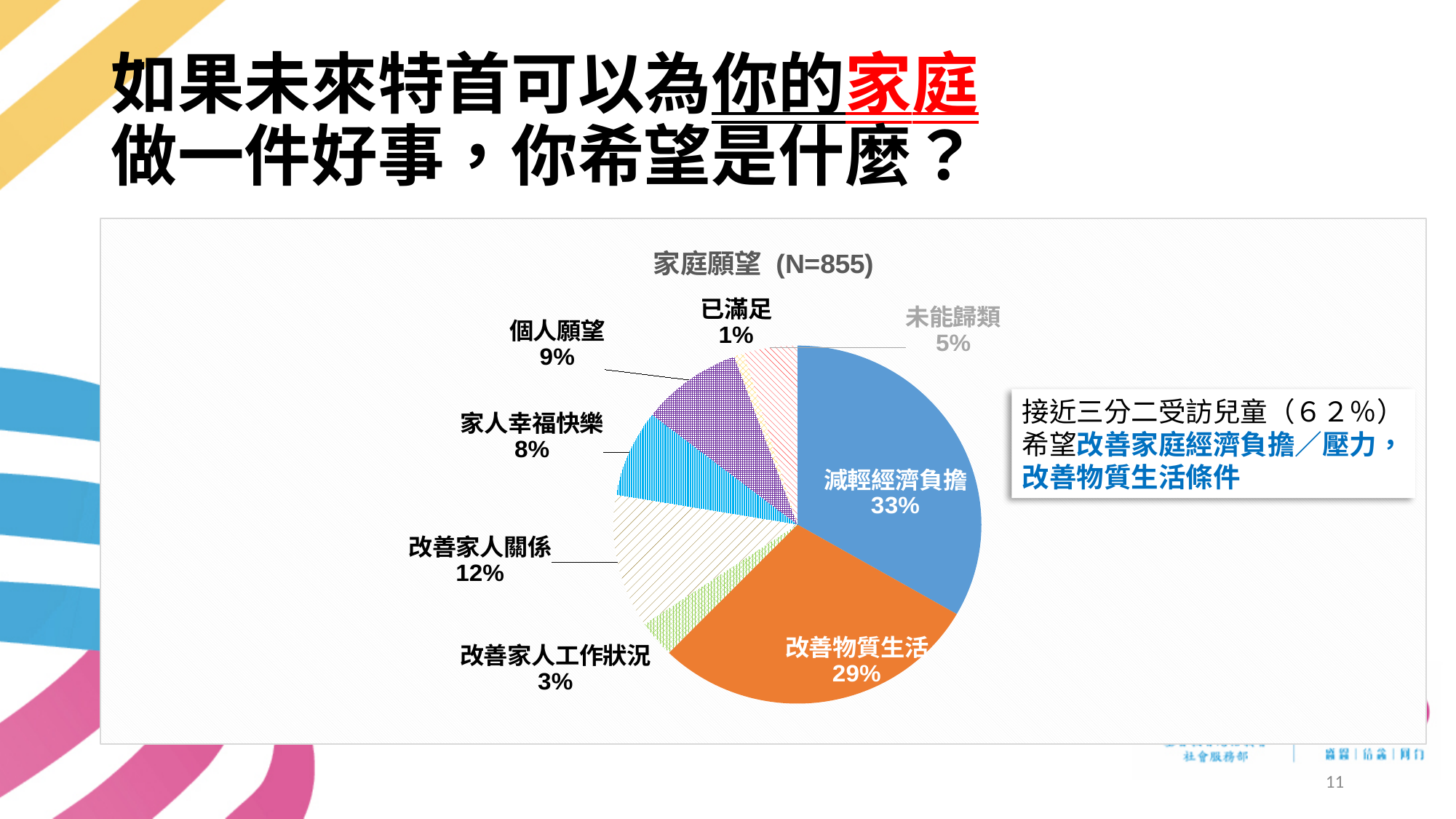

# 如果未來特首可以為你的家庭 做一件好事，你希望是什麼？

### Chart: 家庭願望 (N=855)

| Category |  |  |
|---|---|---|
| 減輕經濟負擔 | 191.0 | 133.0 |
| 改善物質生活 | 166.0 | 69.0 |
| 改善家人工作狀況 | 19.0 | 16.0 |
| 改善家人關係 | 69.0 | 24.0 |
| 家人幸福快樂 | 45.0 | 15.0 |
| 個人願望 | 51.0 | 9.0 |
| 已滿足 | 5.0 | 1.0 |
| 未能歸類 | 27.0 | 15.0 |
接近三分二受訪兒童（６２％）
希望改善家庭經濟負擔／壓力，
改善物質生活條件
11